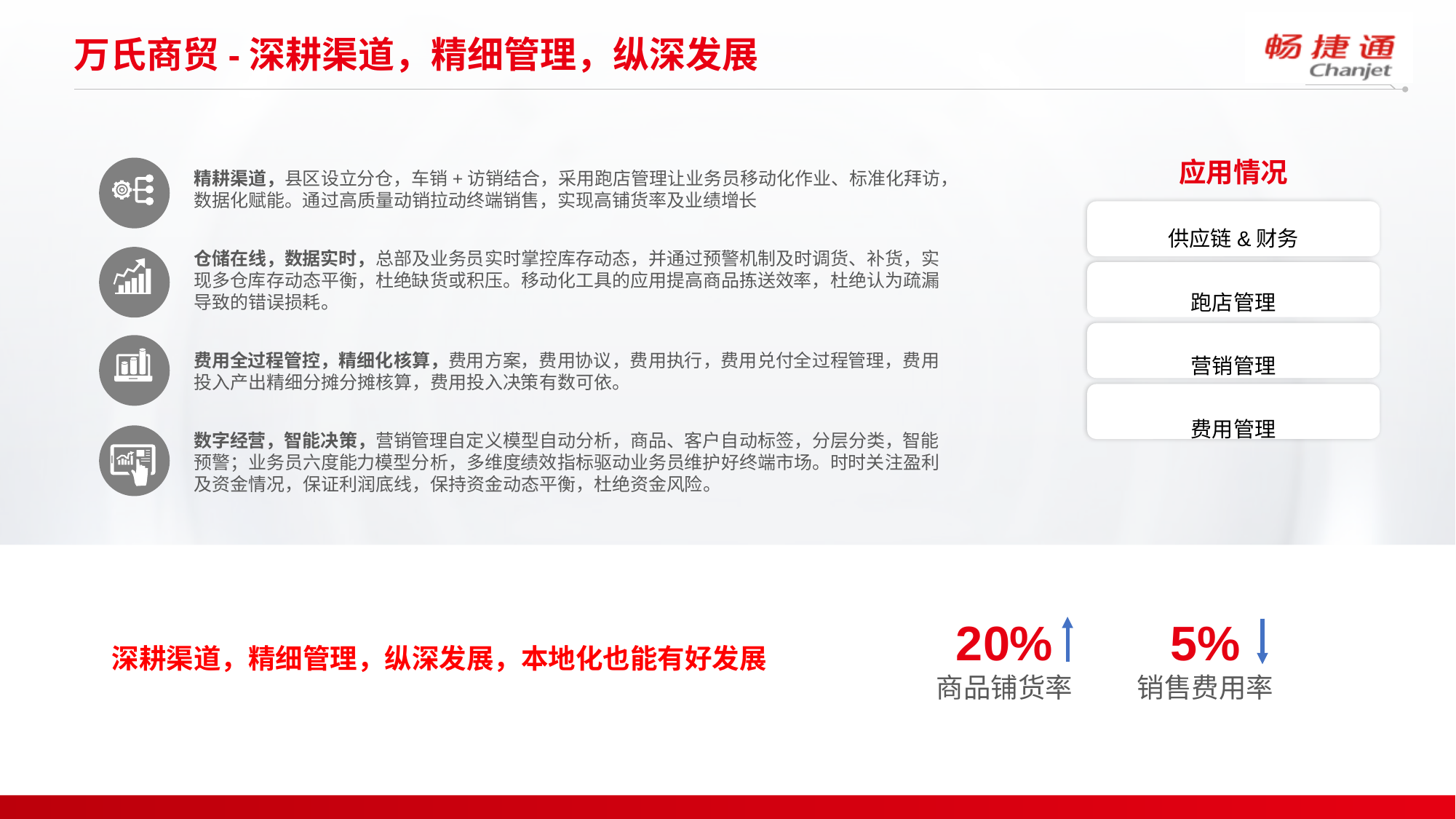

# 万氏商贸-深耕渠道，精细管理，纵深发展
应用情况

精耕渠道，县区设立分仓，车销+访销结合，采用跑店管理让业务员移动化作业、标准化拜访，数据化赋能。通过高质量动销拉动终端销售，实现高铺货率及业绩增长
仓储在线，数据实时，总部及业务员实时掌控库存动态，并通过预警机制及时调货、补货，实现多仓库存动态平衡，杜绝缺货或积压。移动化工具的应用提高商品拣送效率，杜绝认为疏漏导致的错误损耗。
费用全过程管控，精细化核算，费用方案，费用协议，费用执行，费用兑付全过程管理，费用投入产出精细分摊分摊核算，费用投入决策有数可依。
数字经营，智能决策，营销管理自定义模型自动分析，商品、客户自动标签，分层分类，智能预警；业务员六度能力模型分析，多维度绩效指标驱动业务员维护好终端市场。时时关注盈利及资金情况，保证利润底线，保持资金动态平衡，杜绝资金风险。

供应链&财务
跑店管理
营销管理
费用管理

20%
商品铺货率
5%
销售费用率
深耕渠道，精细管理，纵深发展，本地化也能有好发展